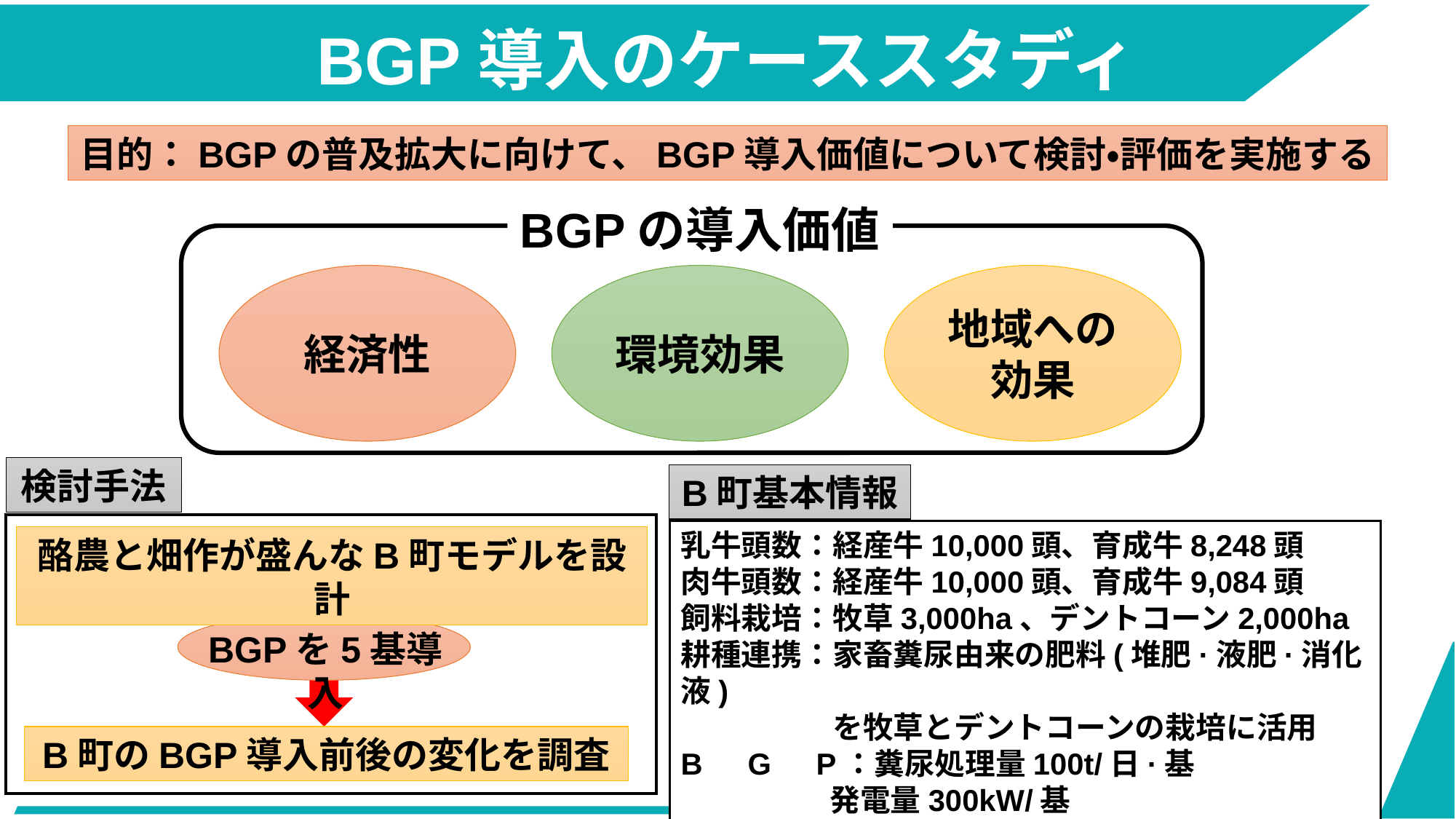

# BGP導入のケーススタディ
目的：BGPの普及拡大に向けて、BGP導入価値について検討・評価を実施する
BGPの導入価値

経済性
環境効果
地域への
効果
検討手法

酪農と畑作が盛んなB町モデルを設計

BGPを5基導入
B町のBGP導入前後の変化を調査
B町基本情報
乳牛頭数：経産牛10,000頭、育成牛8,248頭
肉牛頭数：経産牛10,000頭、育成牛9,084頭
飼料栽培：牧草3,000ha、デントコーン2,000ha
耕種連携：家畜糞尿由来の肥料(堆肥·液肥·消化液)
　　　　　を牧草とデントコーンの栽培に活用
B　G　P：糞尿処理量100t/日·基
　　　    　発電量300kW/基